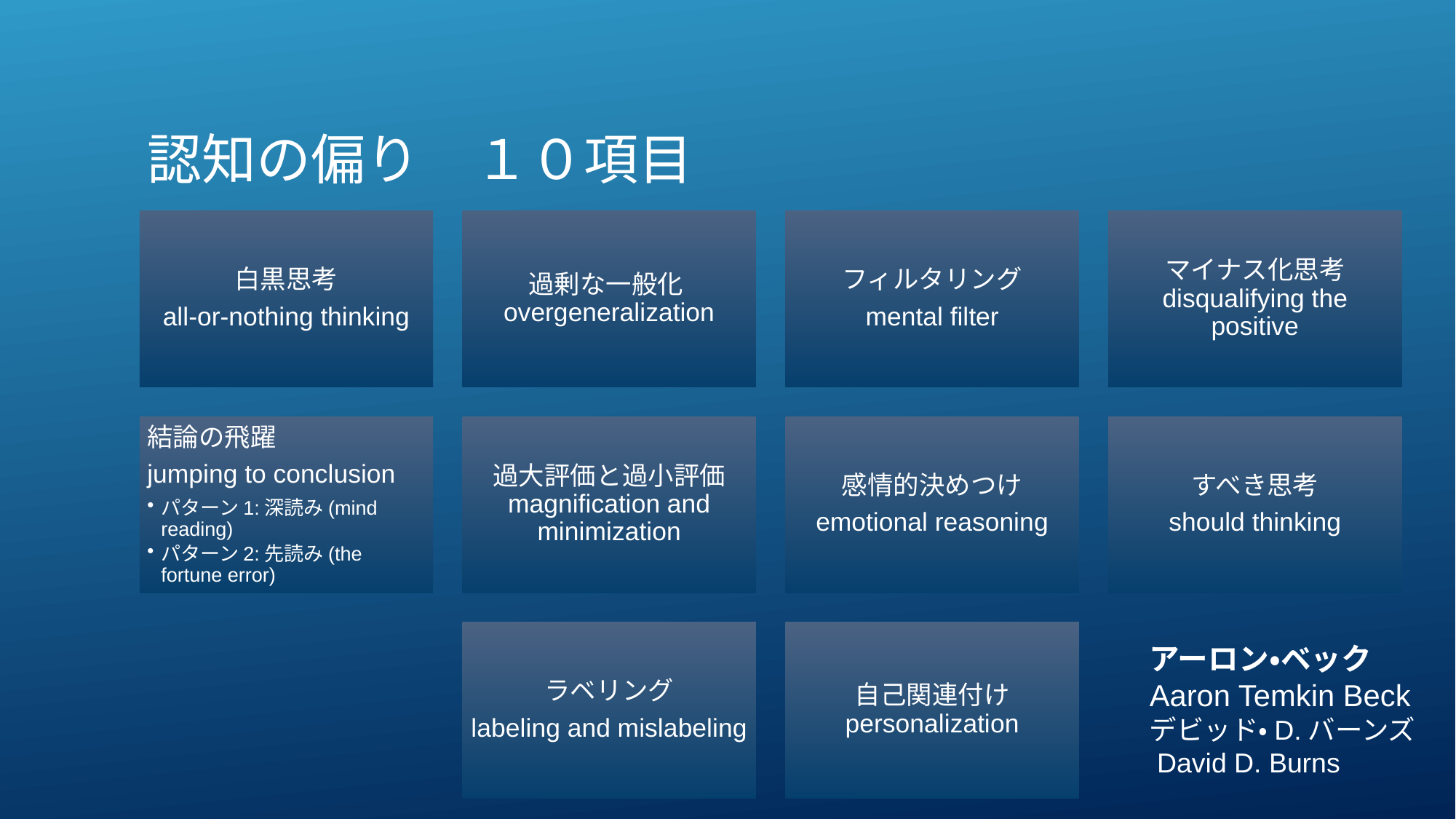

# 認知の偏り　１０項目
白黒思考
all-or-nothing thinking
過剰な一般化overgeneralization
フィルタリング
mental filter
マイナス化思考 disqualifying the positive
結論の飛躍
jumping to conclusion
パターン1:深読み(mind reading)
パターン2:先読み(the fortune error)
過大評価と過小評価 magnification and minimization
感情的決めつけ
emotional reasoning
すべき思考
should thinking
ラベリング
labeling and mislabeling
自己関連付け personalization
アーロン・ベック
Aaron Temkin Beck
デビッド・D.バーンズ
 David D. Burns